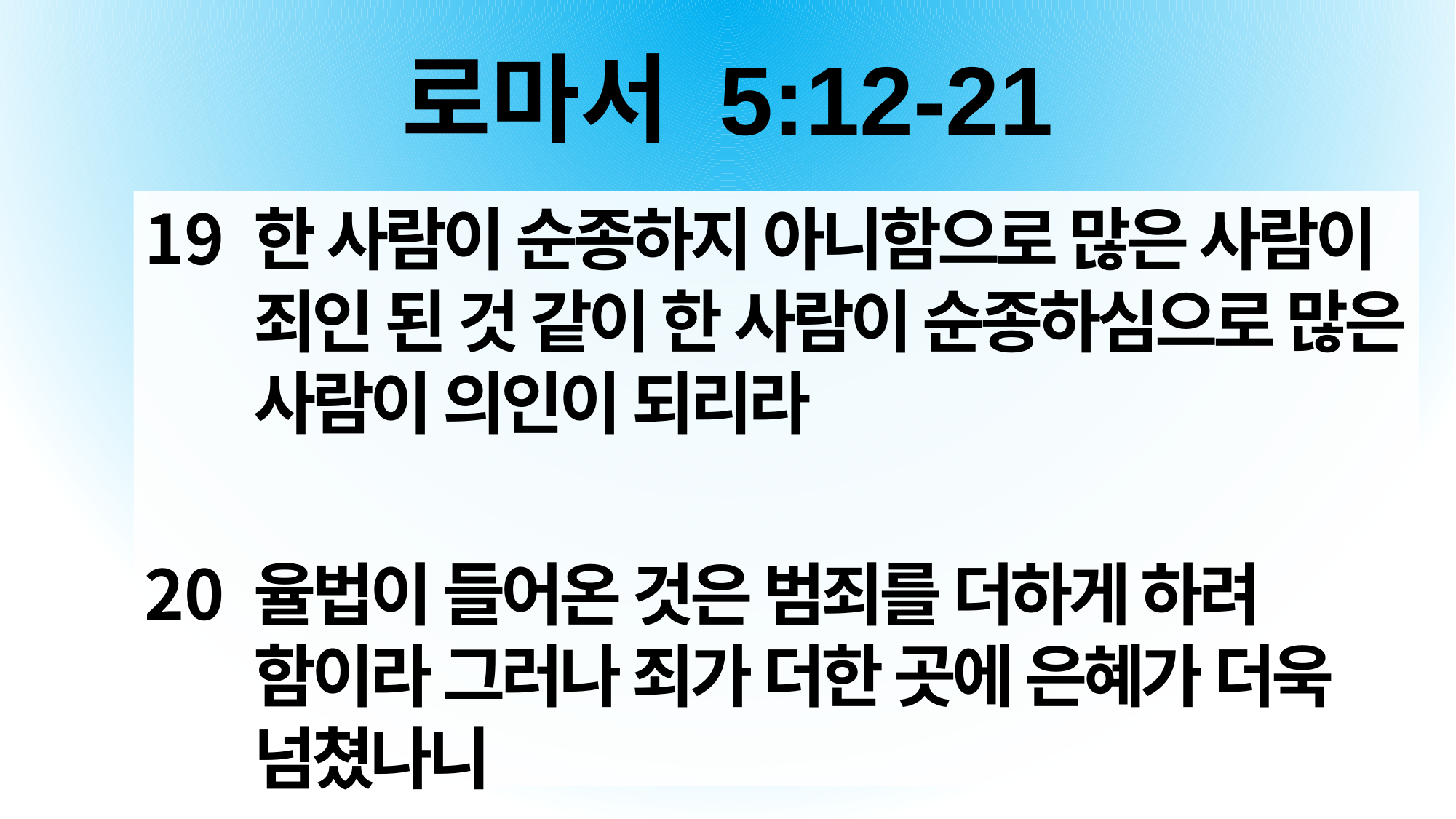

# 로마서 5:12-21
한 사람이 순종하지 아니함으로 많은 사람이 죄인 된 것 같이 한 사람이 순종하심으로 많은 사람이 의인이 되리라

율법이 들어온 것은 범죄를 더하게 하려 함이라 그러나 죄가 더한 곳에 은혜가 더욱 넘쳤나니